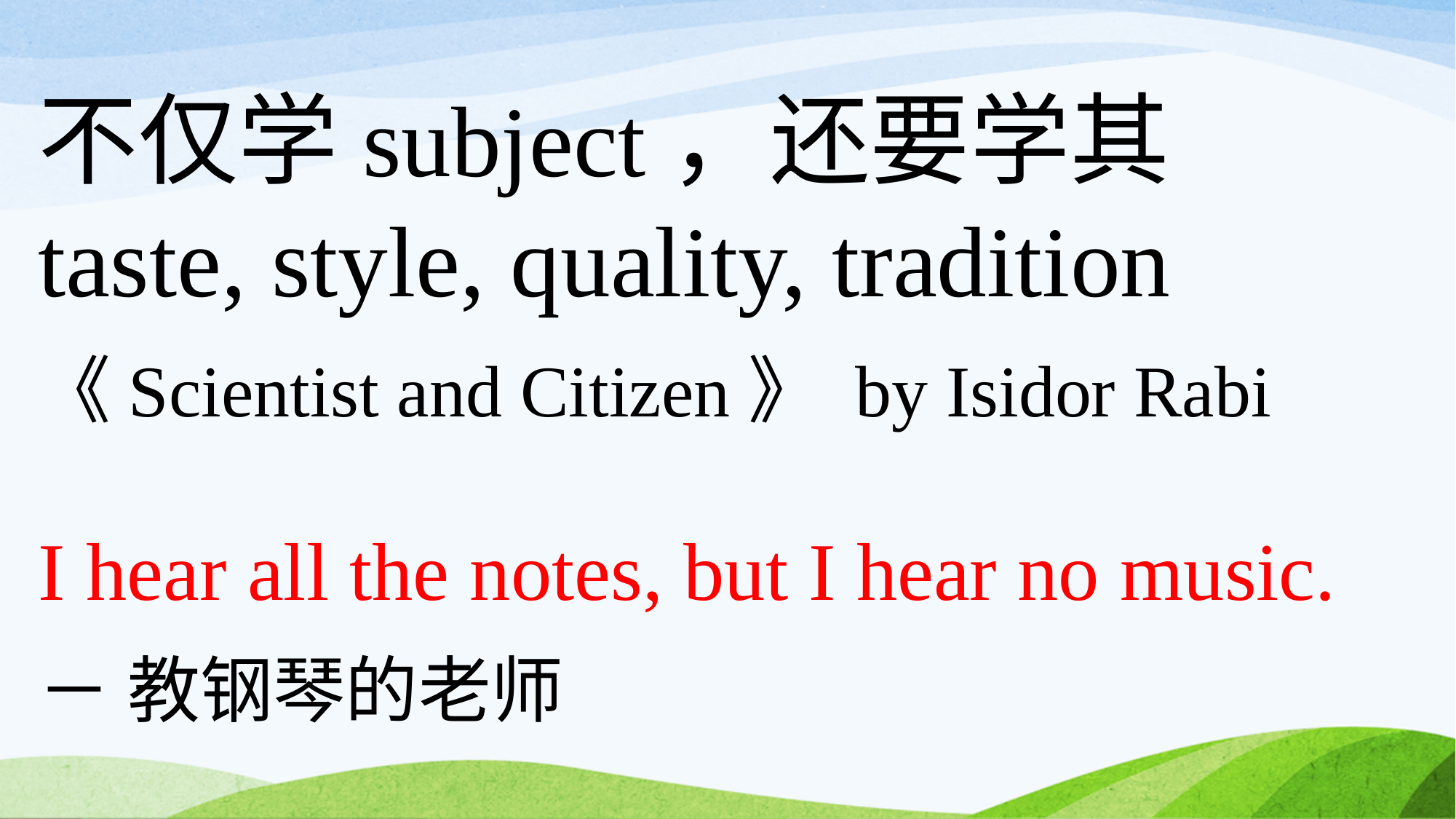

不仅学subject，还要学其taste, style, quality, tradition
《Scientist and Citizen》 by Isidor Rabi

I hear all the notes, but I hear no music.
－ 教钢琴的老师